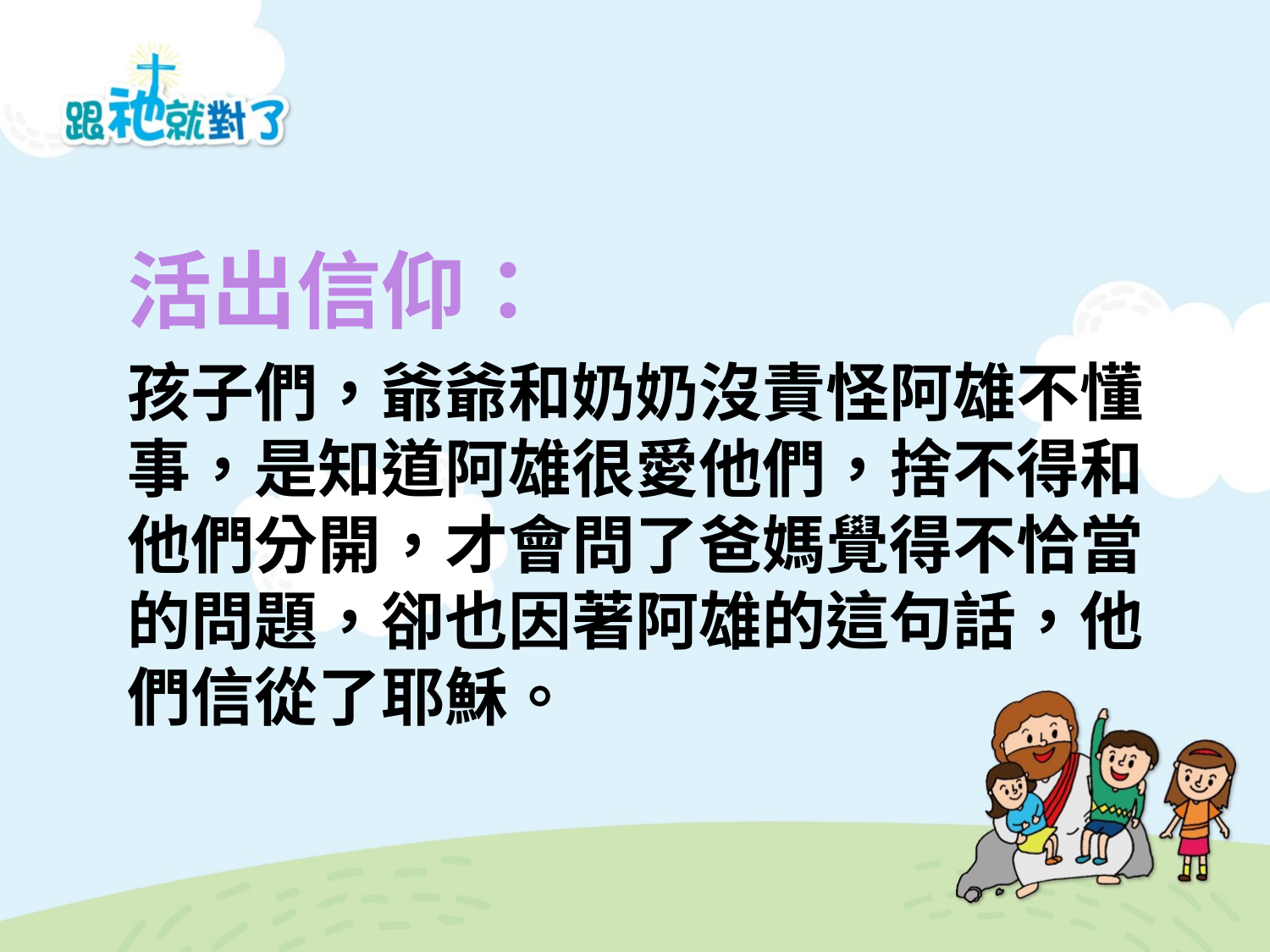

活出信仰：
孩子們，爺爺和奶奶沒責怪阿雄不懂事，是知道阿雄很愛他們，捨不得和他們分開，才會問了爸媽覺得不恰當的問題，卻也因著阿雄的這句話，他們信從了耶穌。